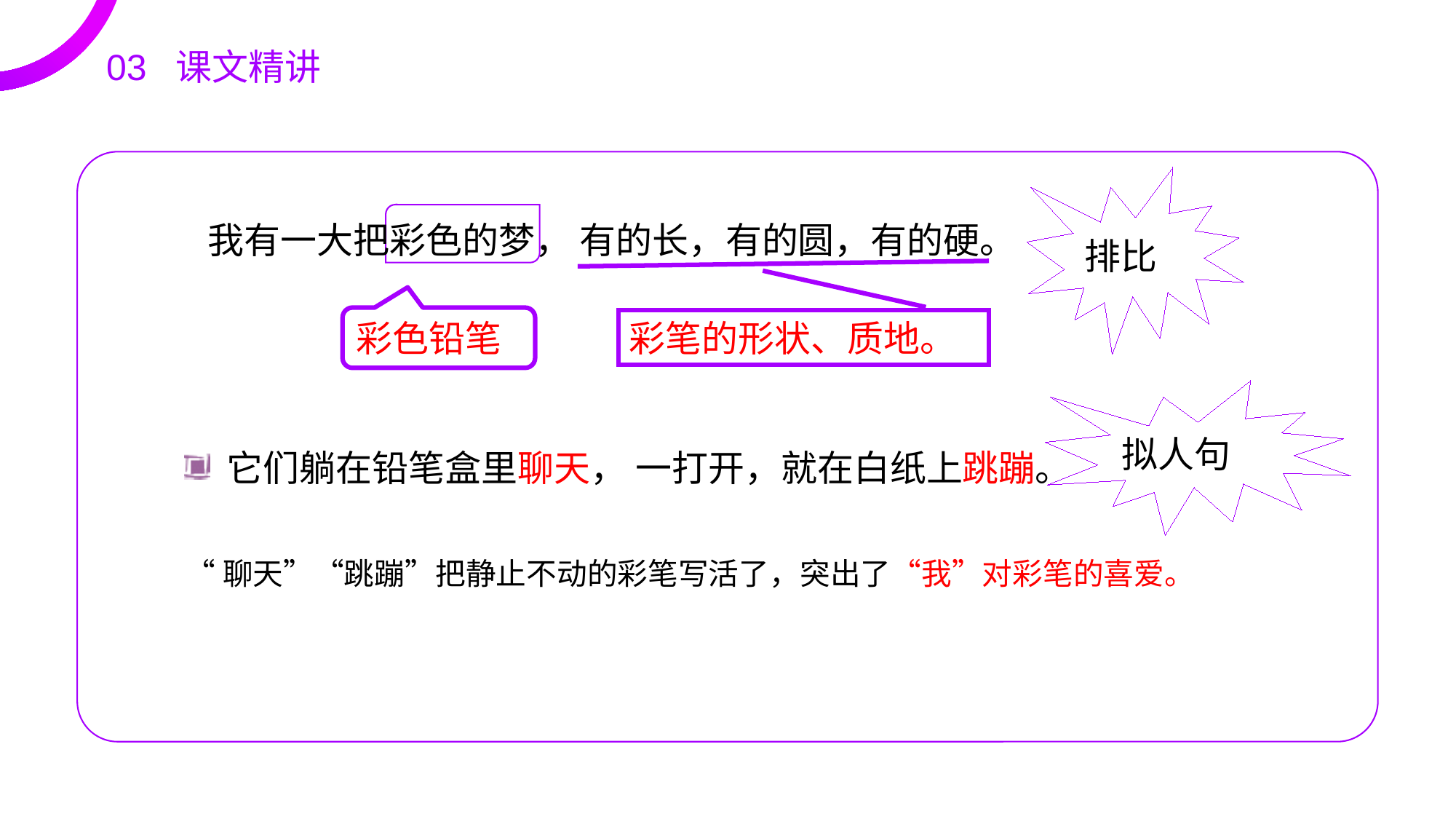

03  课文精讲
排比
我有一大把彩色的梦， 有的长，有的圆，有的硬。

彩色铅笔
彩笔的形状、质地。
拟人句
 它们躺在铅笔盒里聊天， 一打开，就在白纸上跳蹦。
“聊天”“跳蹦”把静止不动的彩笔写活了，突出了“我”对彩笔的喜爱。